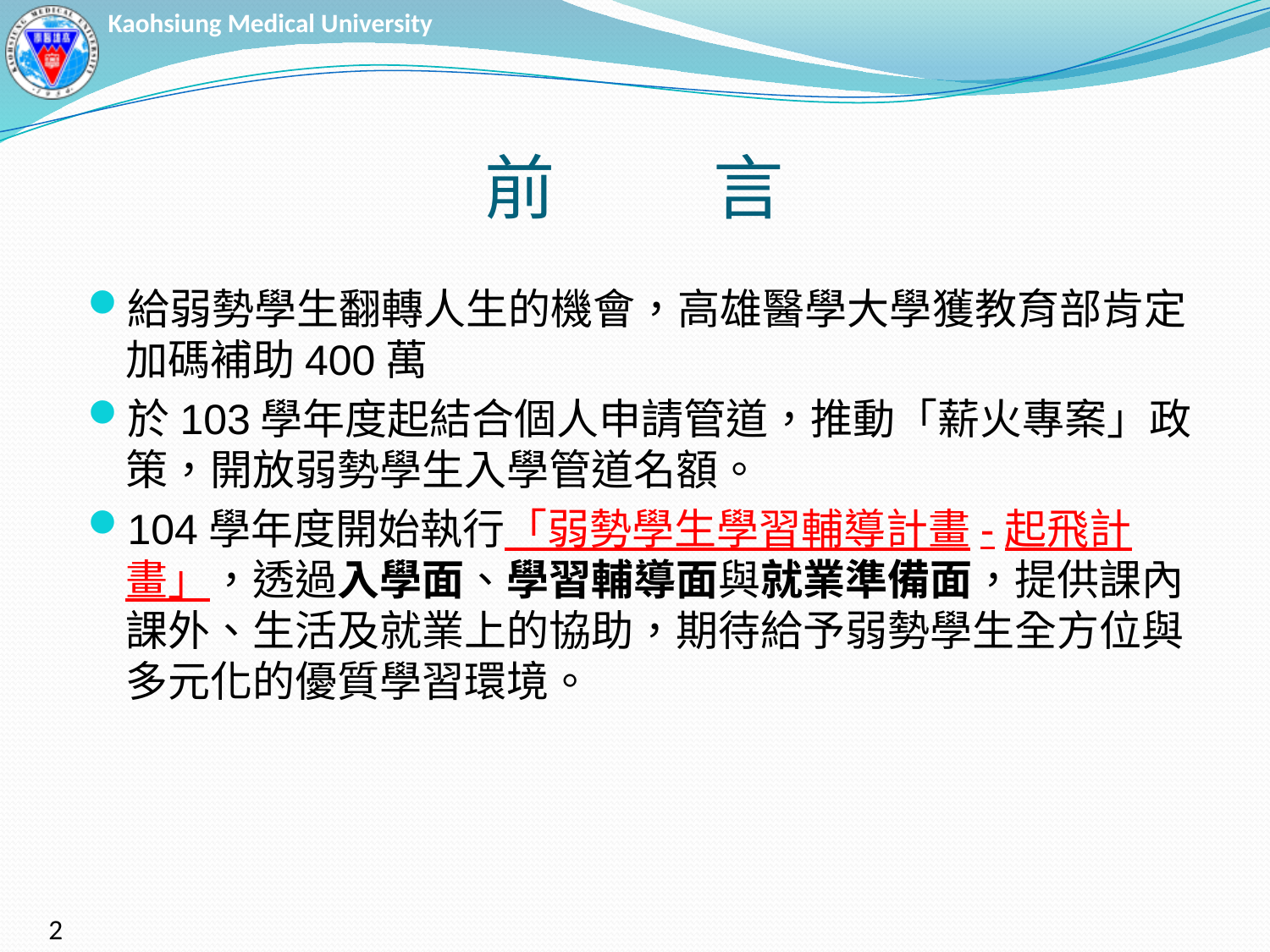

# 前          言
給弱勢學生翻轉人生的機會，高雄醫學大學獲教育部肯定加碼補助400萬
於103學年度起結合個人申請管道，推動「薪火專案」政策，開放弱勢學生入學管道名額。
104學年度開始執行「弱勢學生學習輔導計畫-起飛計畫」，透過入學面、學習輔導面與就業準備面，提供課內課外、生活及就業上的協助，期待給予弱勢學生全方位與多元化的優質學習環境。

2